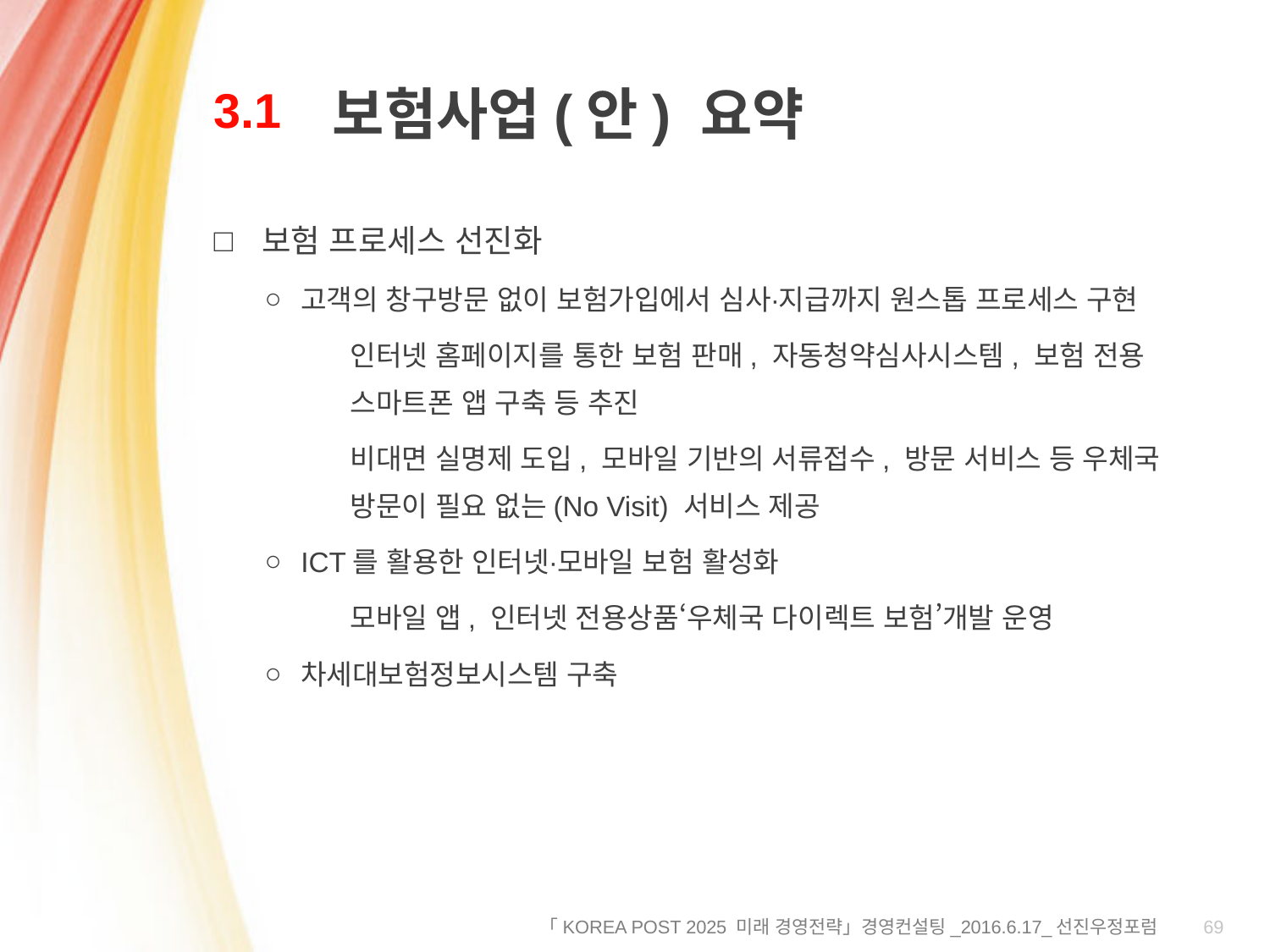

# 3.1
보험사업(안) 요약
 보험 프로세스 선진화
고객의 창구방문 없이 보험가입에서 심사∙지급까지 원스톱 프로세스 구현
인터넷 홈페이지를 통한 보험 판매, 자동청약심사시스템, 보험 전용 스마트폰 앱 구축 등 추진
비대면 실명제 도입, 모바일 기반의 서류접수, 방문 서비스 등 우체국 방문이 필요 없는(No Visit) 서비스 제공
ICT를 활용한 인터넷∙모바일 보험 활성화
모바일 앱, 인터넷 전용상품‘우체국 다이렉트 보험’개발 운영
차세대보험정보시스템 구축
69